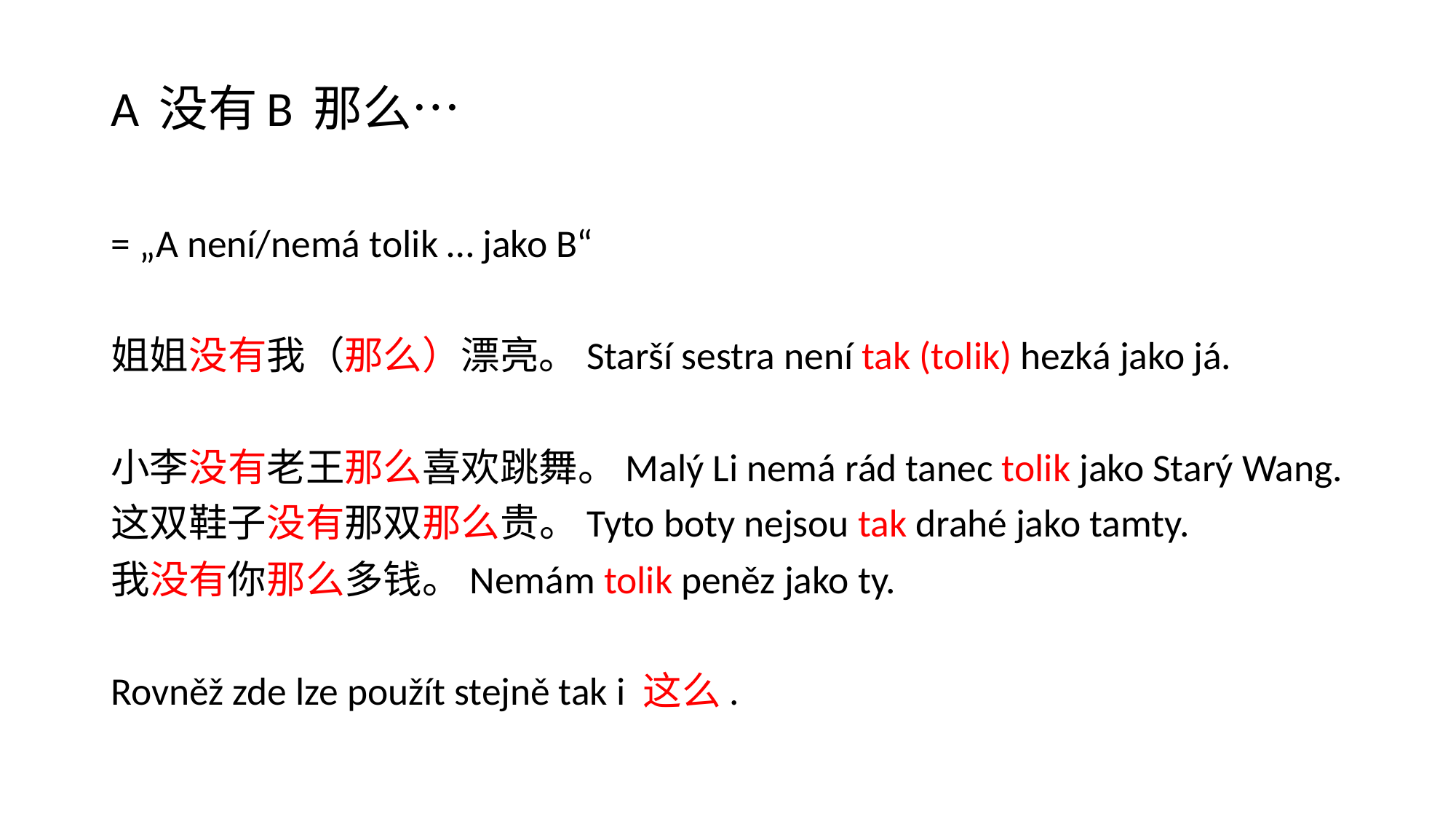

# A 没有B 那么…
= „A není/nemá tolik … jako B“

姐姐没有我（那么）漂亮。Starší sestra není tak (tolik) hezká jako já.

小李没有老王那么喜欢跳舞。Malý Li nemá rád tanec tolik jako Starý Wang.
这双鞋子没有那双那么贵。Tyto boty nejsou tak drahé jako tamty.
我没有你那么多钱。Nemám tolik peněz jako ty.

Rovněž zde lze použít stejně tak i 这么.